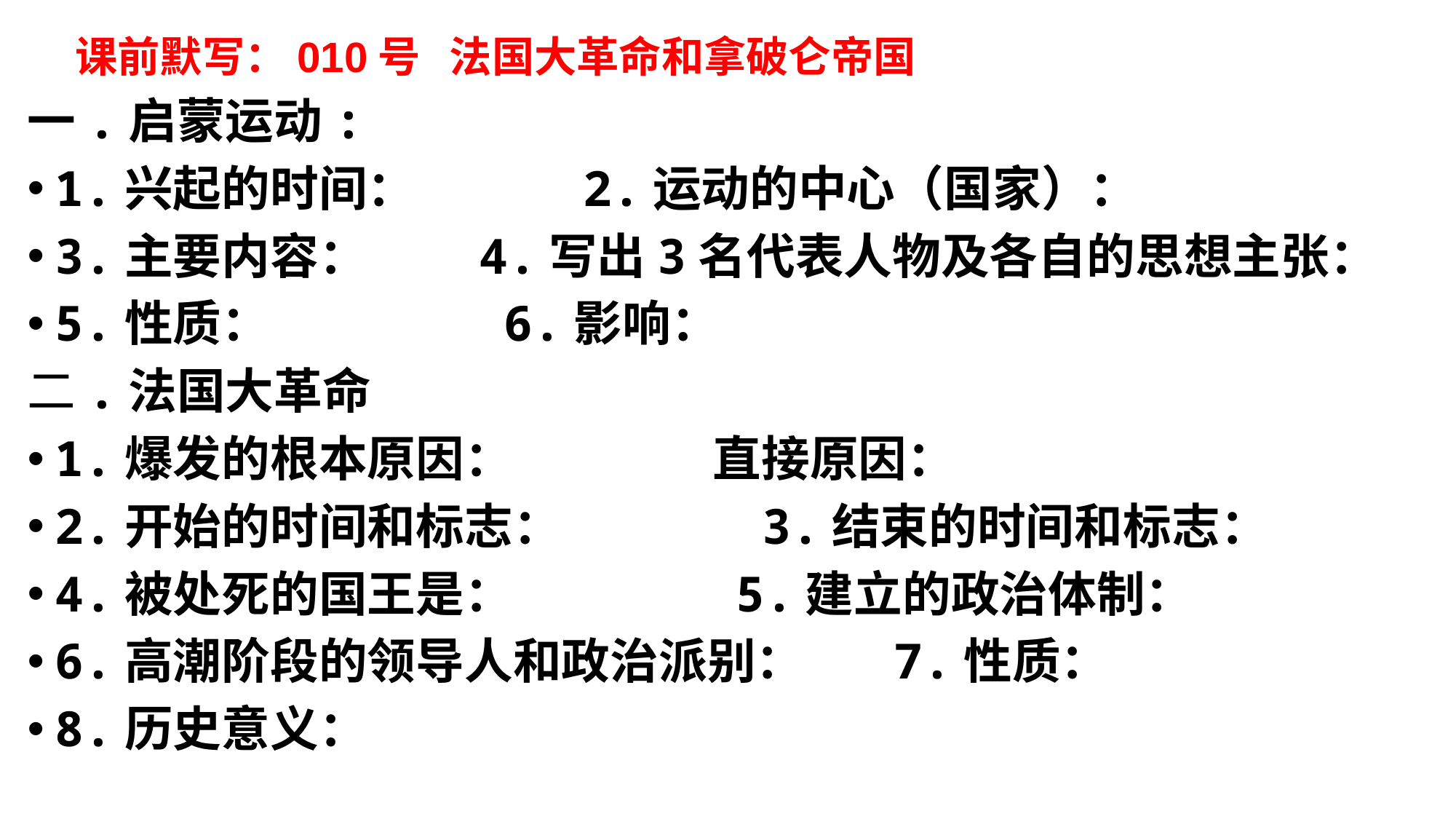

# 课前默写：010号   法国大革命和拿破仑帝国
一.启蒙运动:
1.兴起的时间：              2.运动的中心（国家）：
3.主要内容：         4.写出3名代表人物及各自的思想主张：
5.性质：                    6.影响：
二.法国大革命
1.爆发的根本原因：                  直接原因：
2.开始的时间和标志：                 3.结束的时间和标志：
4.被处死的国王是：                   5.建立的政治体制：
6.高潮阶段的领导人和政治派别：       7.性质：
8.历史意义：